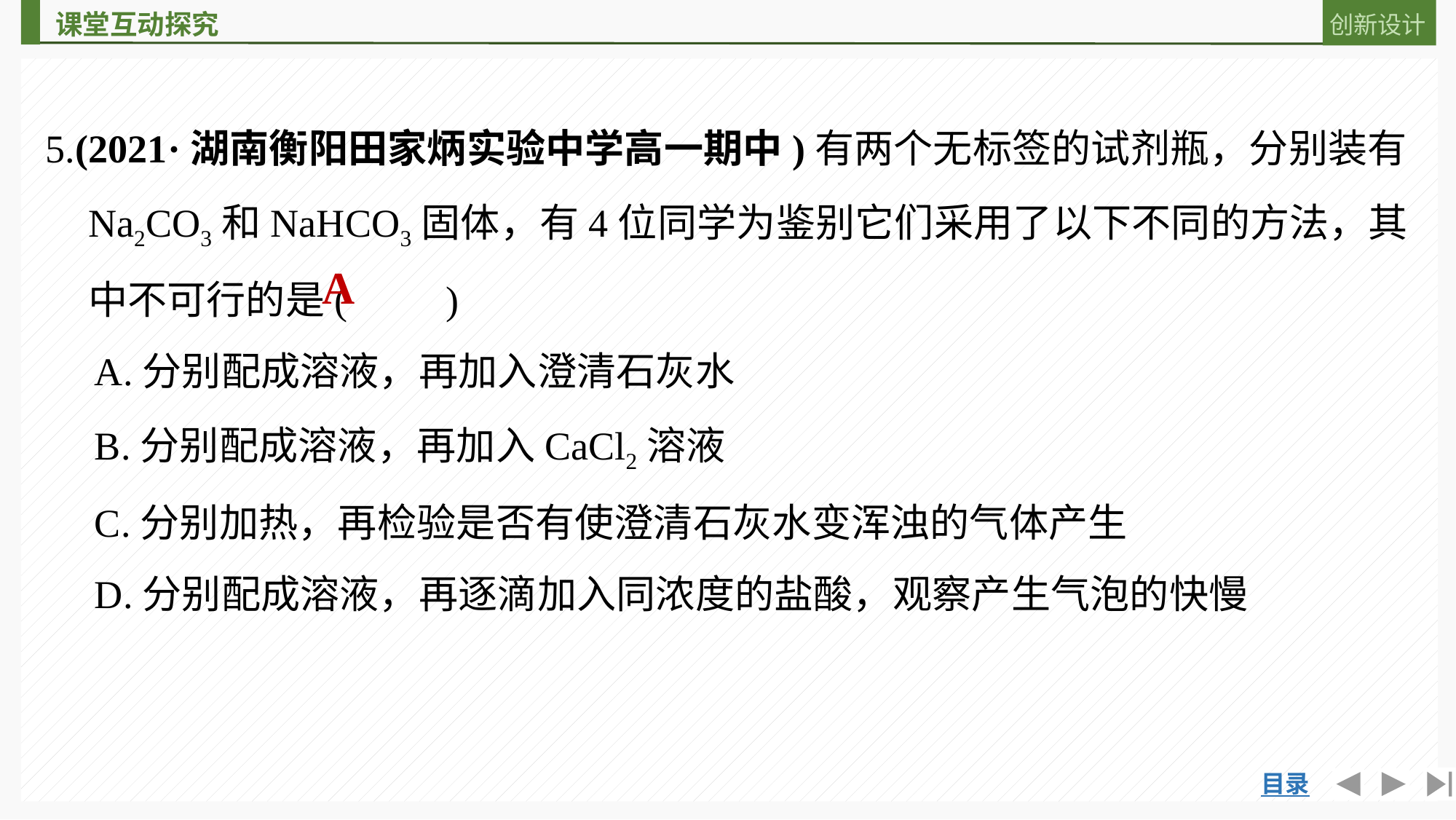

5.(2021·湖南衡阳田家炳实验中学高一期中)有两个无标签的试剂瓶，分别装有Na2CO3和NaHCO3固体，有4位同学为鉴别它们采用了以下不同的方法，其中不可行的是(　　)
　A.分别配成溶液，再加入澄清石灰水
　B.分别配成溶液，再加入CaCl2溶液
　C.分别加热，再检验是否有使澄清石灰水变浑浊的气体产生
　D.分别配成溶液，再逐滴加入同浓度的盐酸，观察产生气泡的快慢
A